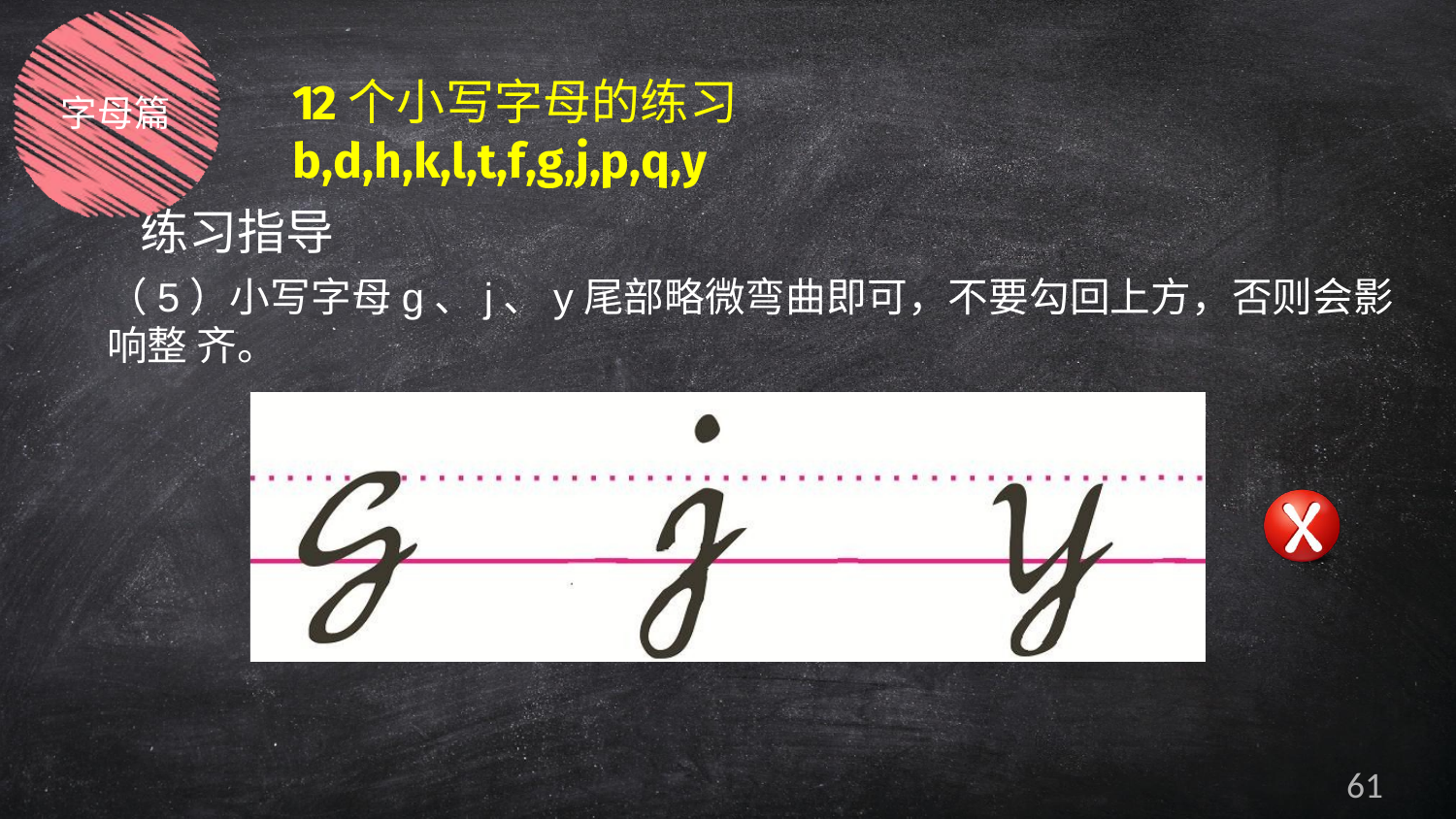

# 12个小写字母的练习b,d,h,k,l,t,f,g,j,p,q,y
字母篇
练习指导
（5）小写字母g、j、y尾部略微弯曲即可，不要勾回上方，否则会影响整 齐。

61